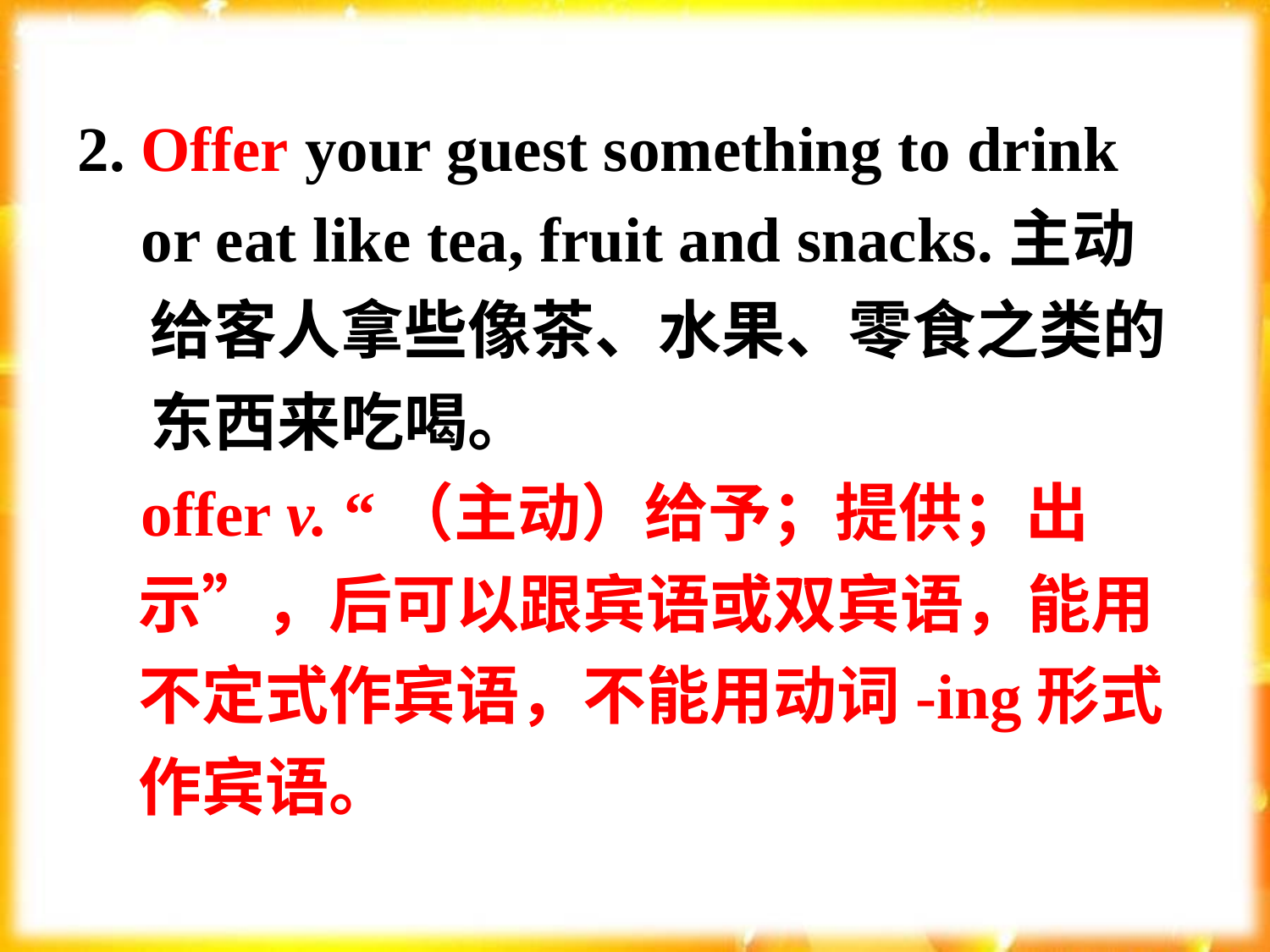

2. Offer your guest something to drink
    or eat like tea, fruit and snacks.主动
    给客人拿些像茶、水果、零食之类的
    东西来吃喝。
    offer v. “（主动）给予；提供；出示”，后可以跟宾语或双宾语，能用不定式作宾语，不能用动词-ing形式作宾语。